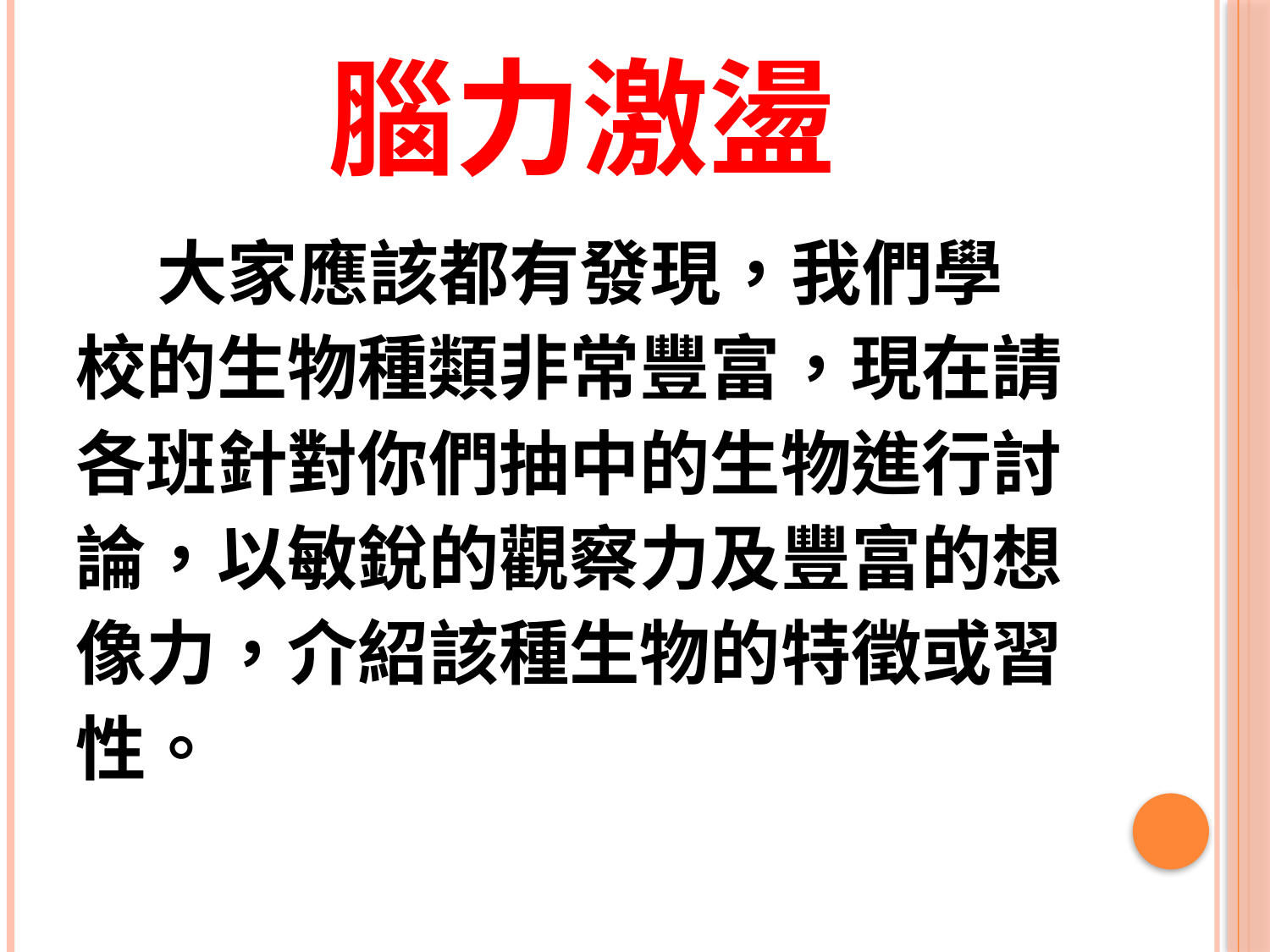

# 腦力激盪
    大家應該都有發現，我們學
校的生物種類非常豐富，現在請
各班針對你們抽中的生物進行討
論，以敏銳的觀察力及豐富的想
像力，介紹該種生物的特徵或習
性。